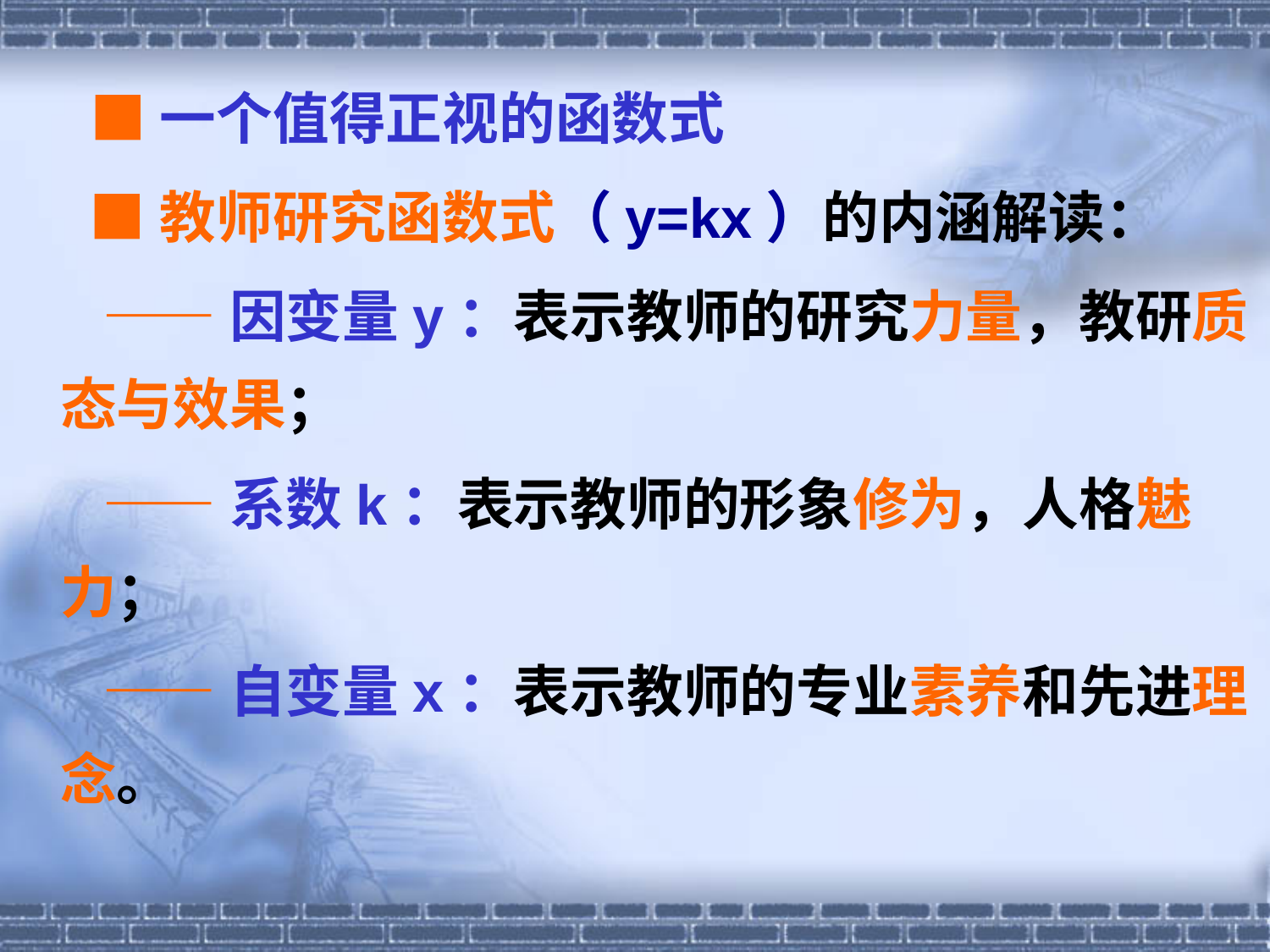

■一个值得正视的函数式
      ■教师研究函数式（y=kx）的内涵解读：
       ——因变量y：表示教师的研究力量，教研质态与效果；
       ——系数k：表示教师的形象修为，人格魅力；
       ——自变量x：表示教师的专业素养和先进理念。